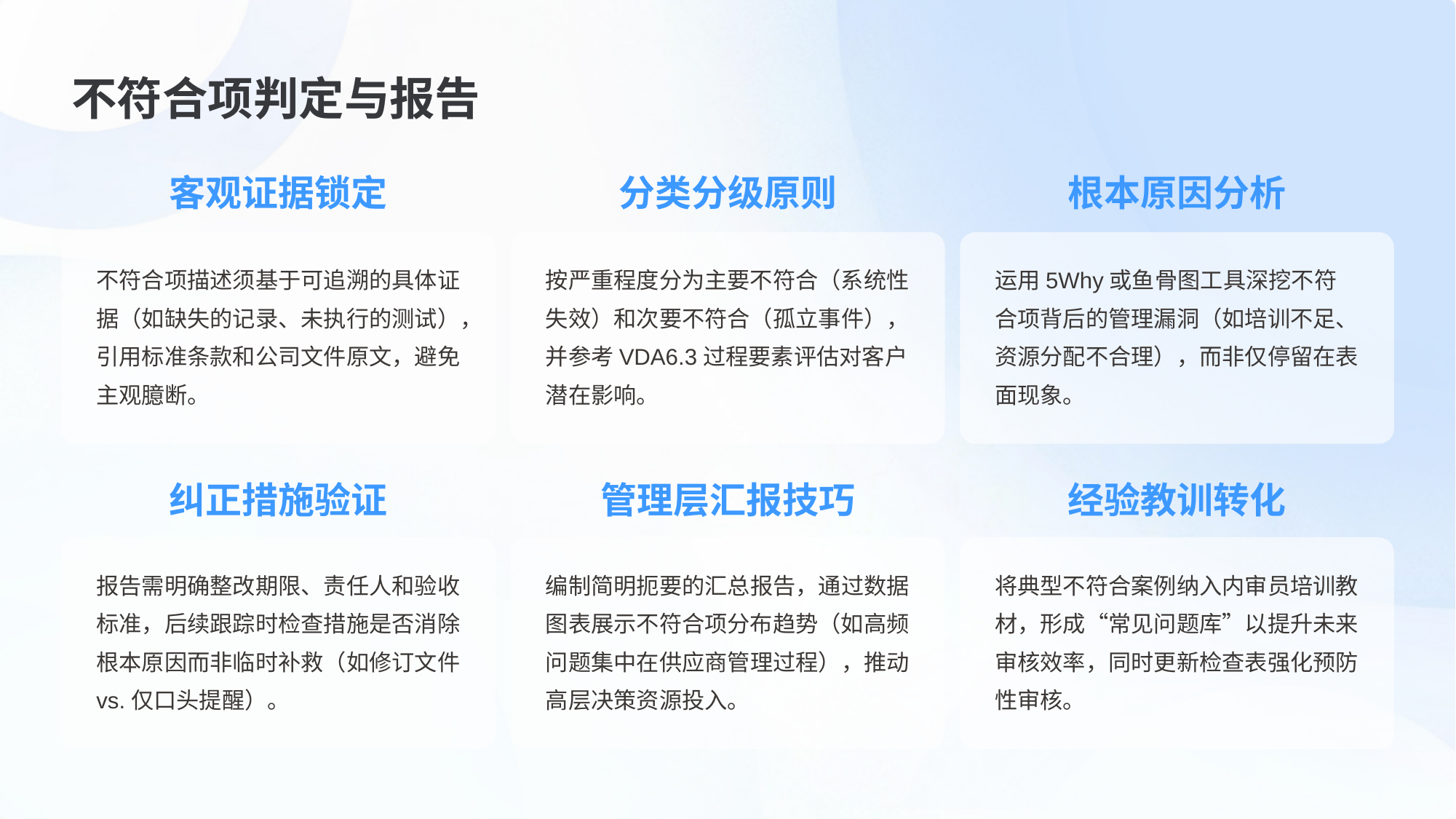

不符合项判定与报告
客观证据锁定
分类分级原则
根本原因分析

不符合项描述须基于可追溯的具体证据（如缺失的记录、未执行的测试），引用标准条款和公司文件原文，避免主观臆断。
按严重程度分为主要不符合（系统性失效）和次要不符合（孤立事件），并参考VDA6.3过程要素评估对客户潜在影响。
运用5Why或鱼骨图工具深挖不符合项背后的管理漏洞（如培训不足、资源分配不合理），而非仅停留在表面现象。
纠正措施验证
管理层汇报技巧
经验教训转化

报告需明确整改期限、责任人和验收标准，后续跟踪时检查措施是否消除根本原因而非临时补救（如修订文件vs.仅口头提醒）。
编制简明扼要的汇总报告，通过数据图表展示不符合项分布趋势（如高频问题集中在供应商管理过程），推动高层决策资源投入。
将典型不符合案例纳入内审员培训教材，形成“常见问题库”以提升未来审核效率，同时更新检查表强化预防性审核。